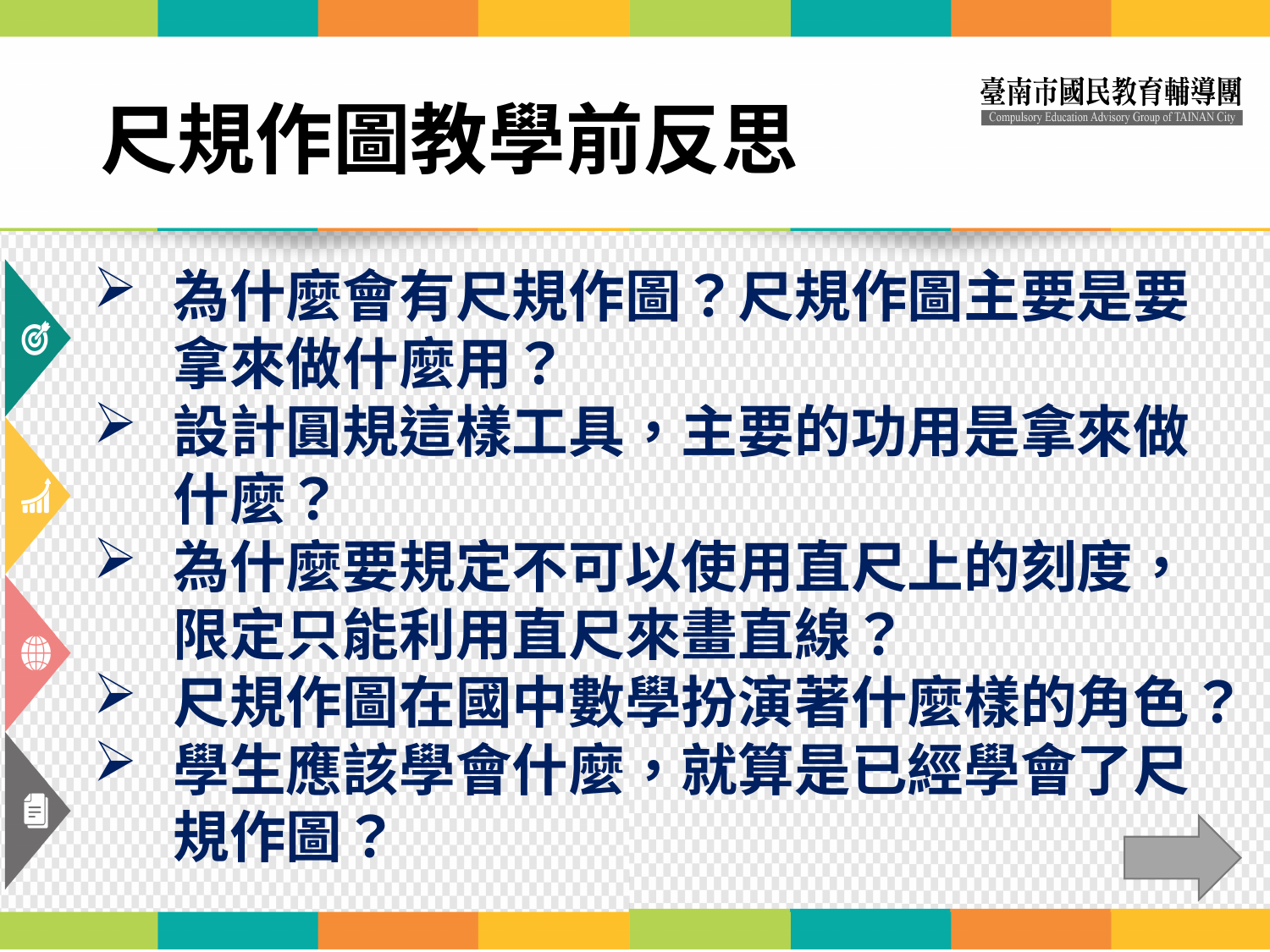

# 尺規作圖教學前反思
為什麼會有尺規作圖？尺規作圖主要是要拿來做什麼用？
設計圓規這樣工具，主要的功用是拿來做什麼？
為什麼要規定不可以使用直尺上的刻度，限定只能利用直尺來畫直線？
尺規作圖在國中數學扮演著什麼樣的角色？
學生應該學會什麼，就算是已經學會了尺規作圖？